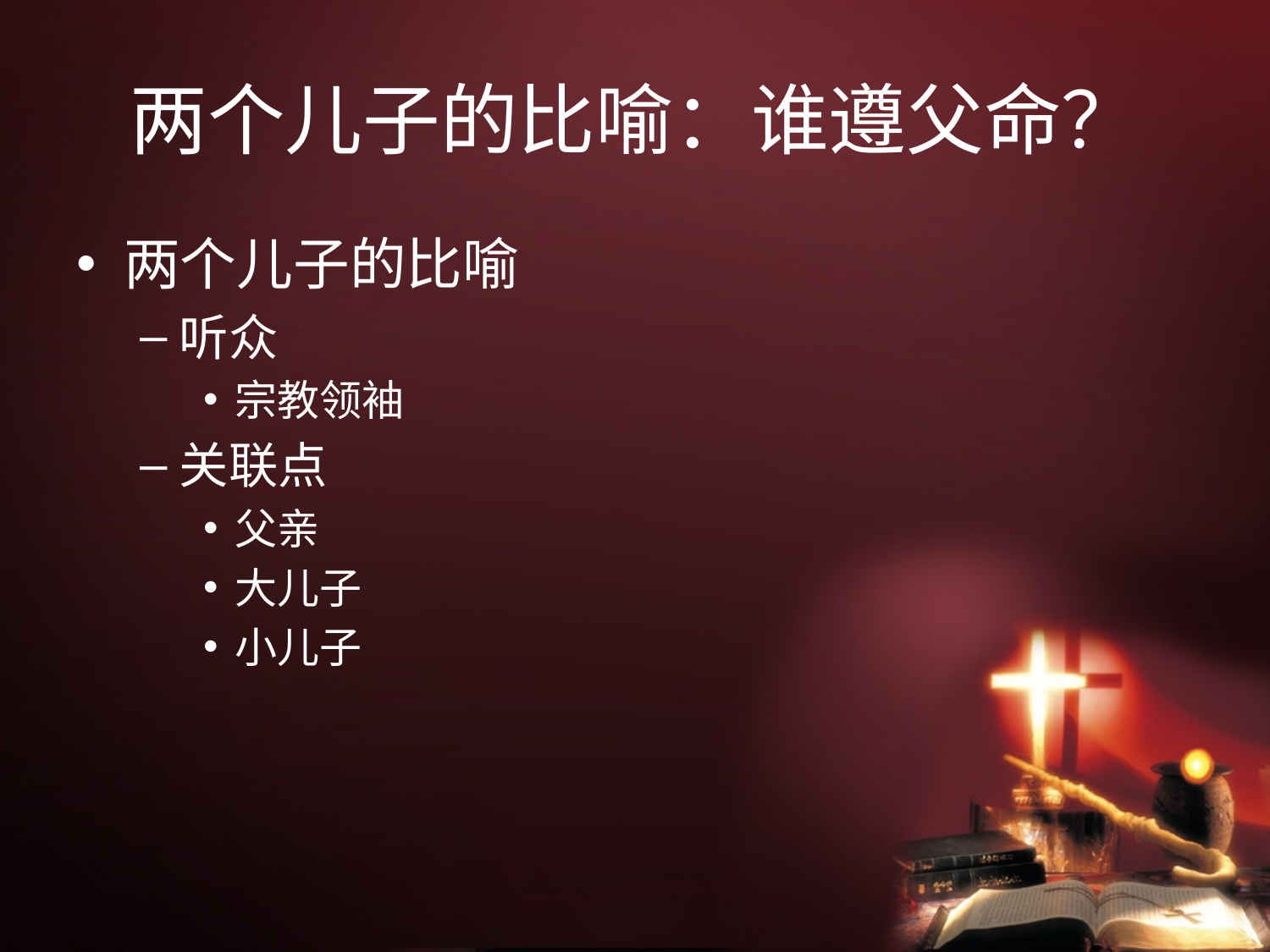

# 两个儿子的比喻：谁遵父命？
两个儿子的比喻
听众
宗教领袖
关联点
父亲
大儿子
小儿子